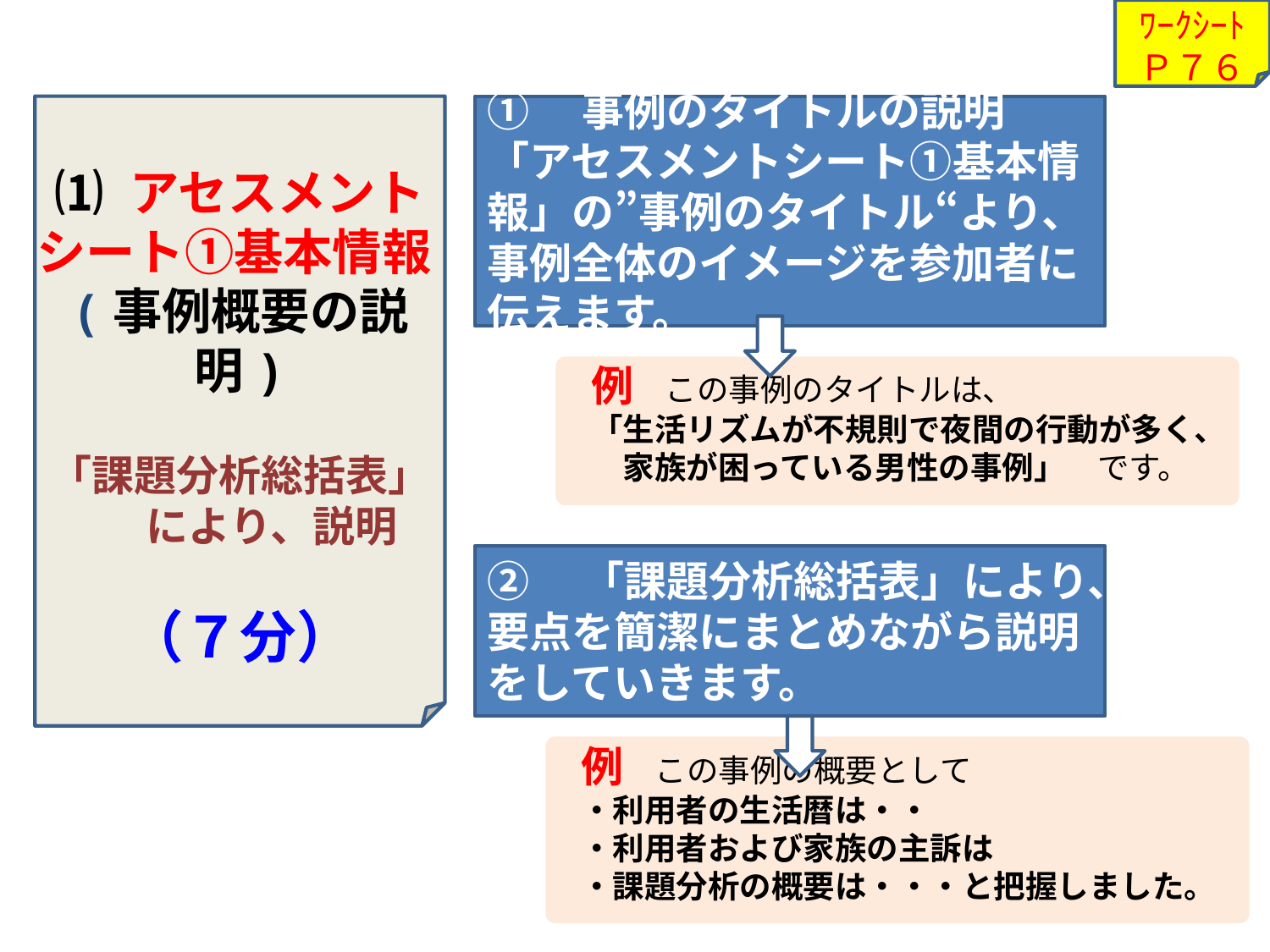

ﾜｰｸｼｰﾄ
Ｐ７６

⑴　アセスメントシート①基本情報(事例概要の説明)

「課題分析総括表」
により、説明

（７分）
①　事例のタイトルの説明
「アセスメントシート①基本情報」の”事例のタイトル“より、事例全体のイメージを参加者に伝えます。

　例　この事例のタイトルは、
　「生活リズムが不規則で夜間の行動が多く、
　　家族が困っている男性の事例」　です。
②　「課題分析総括表」により、要点を簡潔にまとめながら説明をしていきます。

　例　この事例の概要として
　・利用者の生活暦は・・
　・利用者および家族の主訴は
　・課題分析の概要は・・・と把握しました。
9